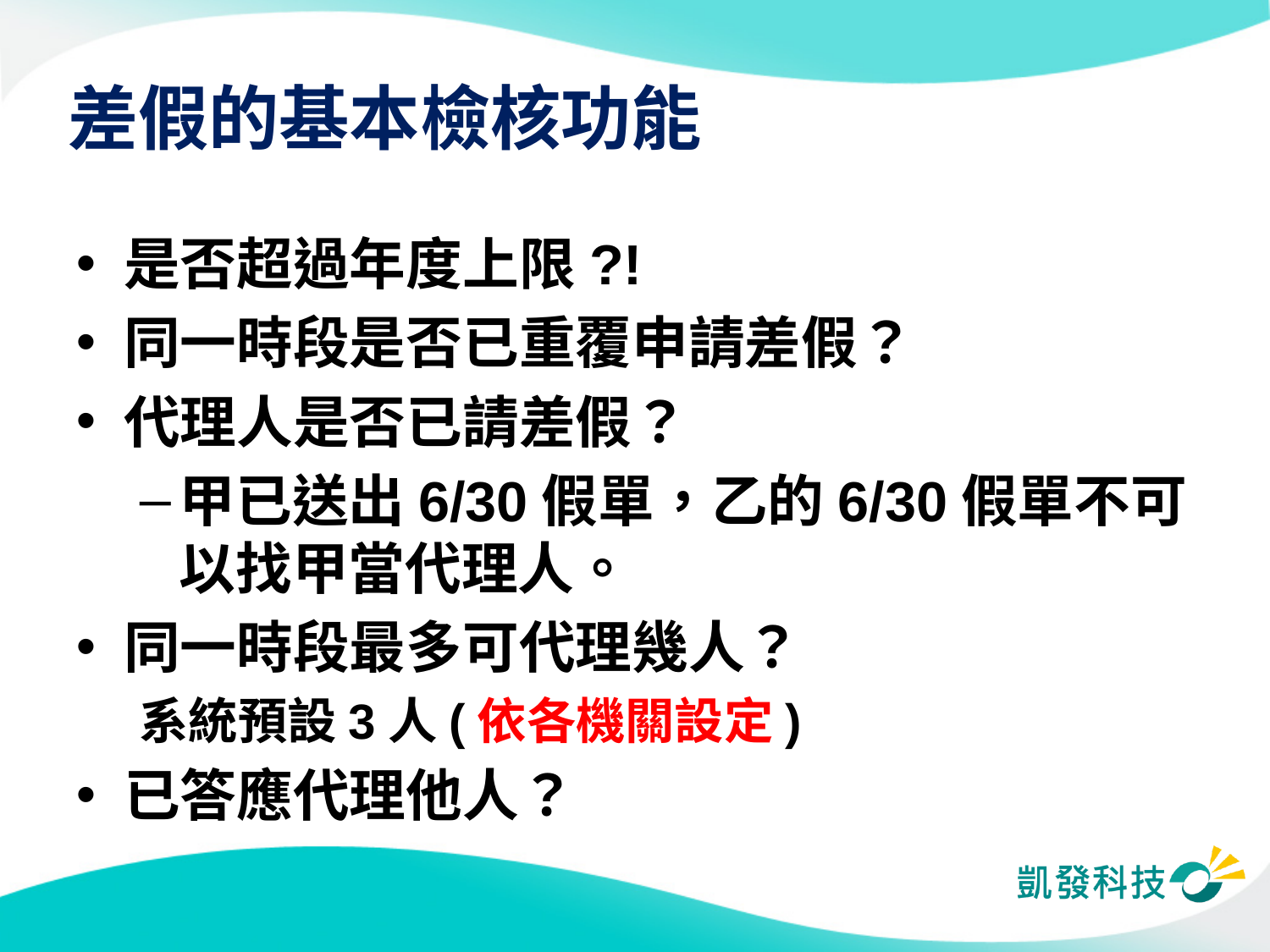

# 差假的基本檢核功能
是否超過年度上限?!
同一時段是否已重覆申請差假？
代理人是否已請差假？
甲已送出6/30假單，乙的6/30假單不可以找甲當代理人。
同一時段最多可代理幾人？
系統預設3人(依各機關設定)
已答應代理他人？